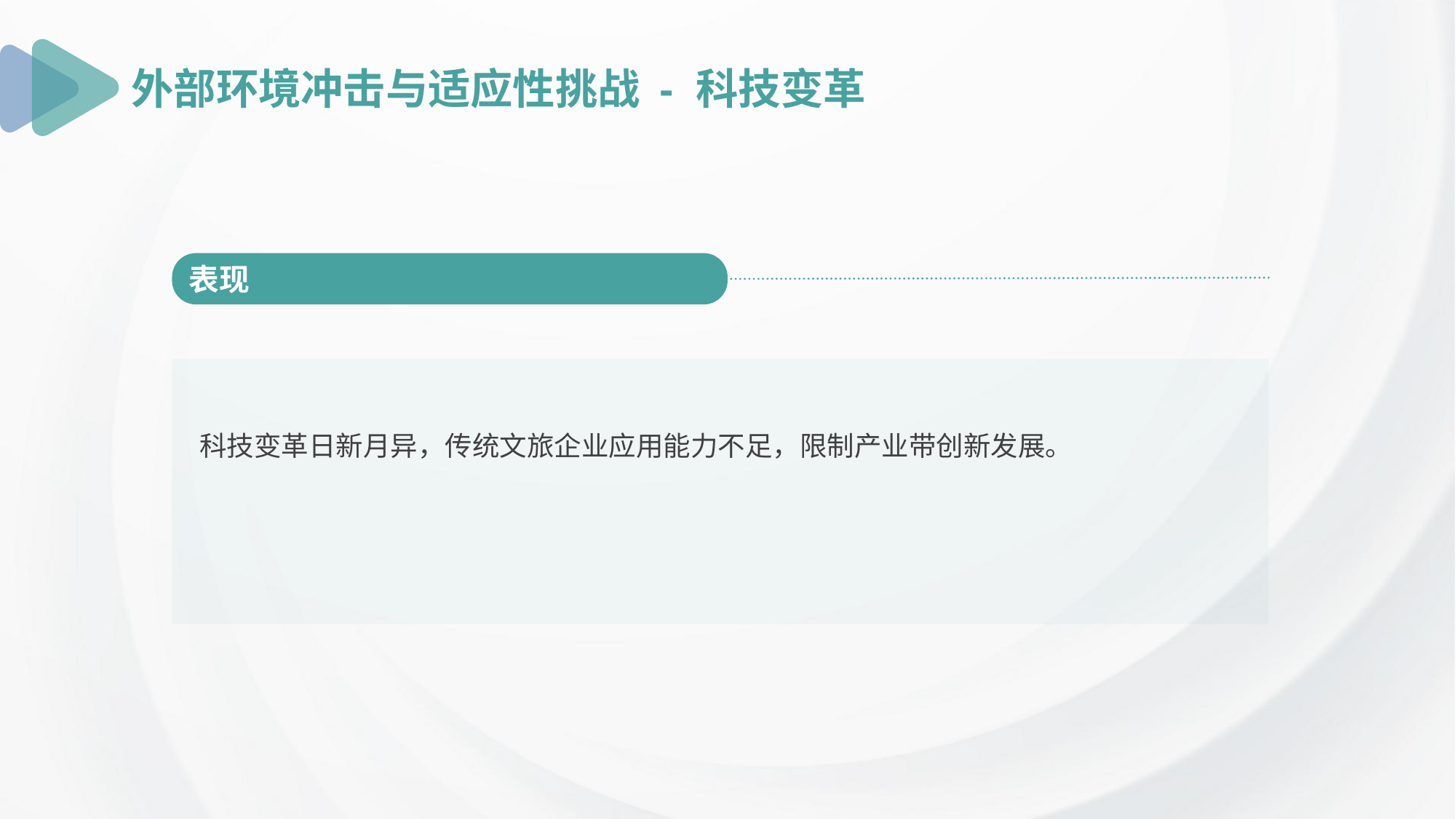

外部环境冲击与适应性挑战 - 科技变革

表现

科技变革日新月异，传统文旅企业应用能力不足，限制产业带创新发展。